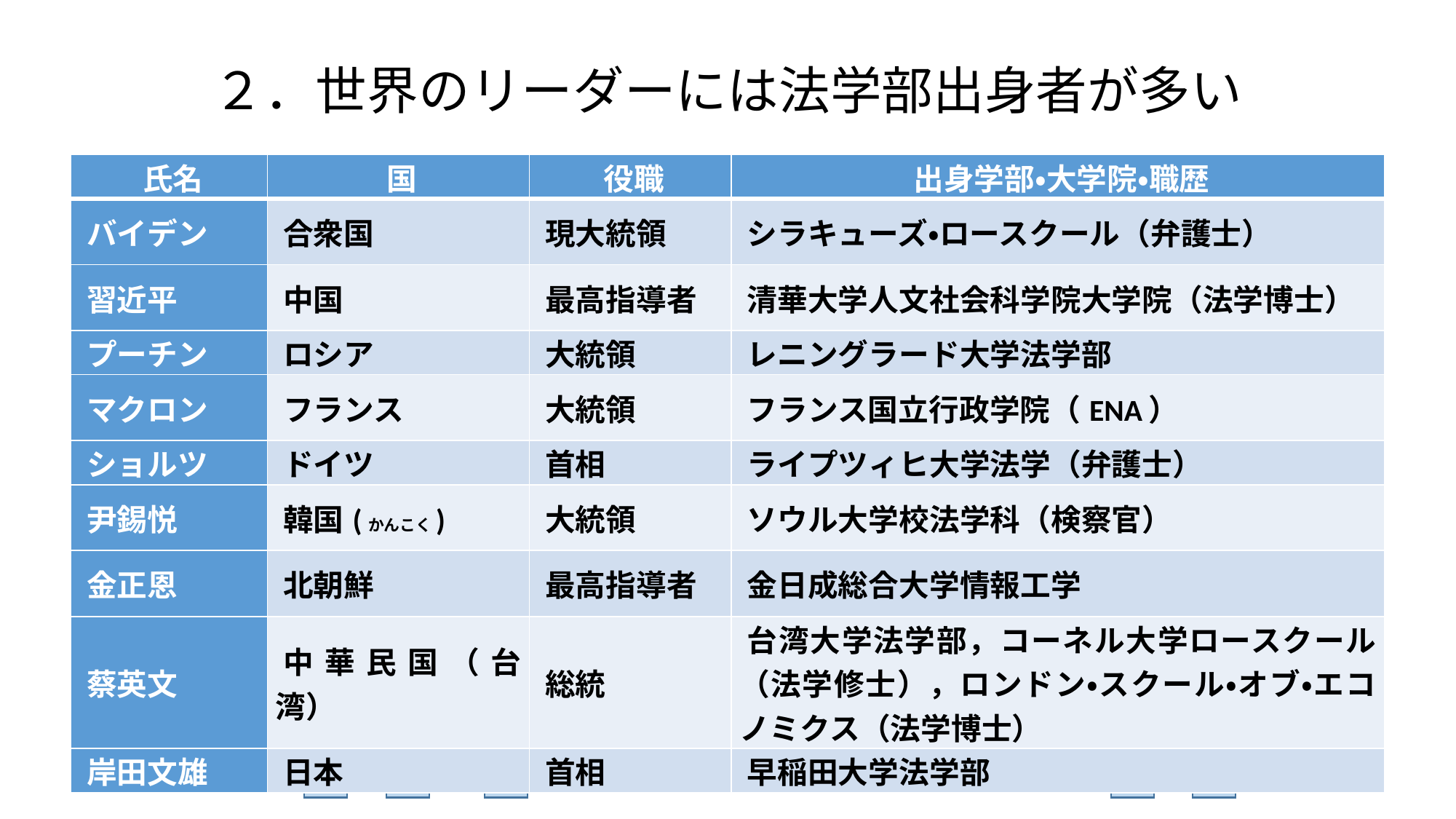

# ２．世界のリーダーには法学部出身者が多い
| 氏名 | 国 | 役職 | 出身学部・大学院・職歴 |
| --- | --- | --- | --- |
| バイデン | 合衆国 | 現大統領 | シラキューズ・ロースクール（弁護士） |
| 習近平 | 中国 | 最高指導者 | 清華大学人文社会科学院大学院（法学博士） |
| プーチン | ロシア | 大統領 | レニングラード大学法学部 |
| マクロン | フランス | 大統領 | フランス国立行政学院（ENA） |
| ショルツ | ドイツ | 首相 | ライプツィヒ大学法学（弁護士） |
| 尹錫悦 | 韓国(かんこく) | 大統領 | ソウル大学校法学科（検察官） |
| 金正恩 | 北朝鮮 | 最高指導者 | 金日成総合大学情報工学 |
| 蔡英文 | 中華民国（台湾） | 総統 | 台湾大学法学部，コーネル大学ロースクール（法学修士），ロンドン・スクール・オブ・エコノミクス（法学博士） |
| 岸田文雄 | 日本 | 首相 | 早稲田大学法学部 |
2023/4/1
Shigeru KAGAYAMA, 2023
5